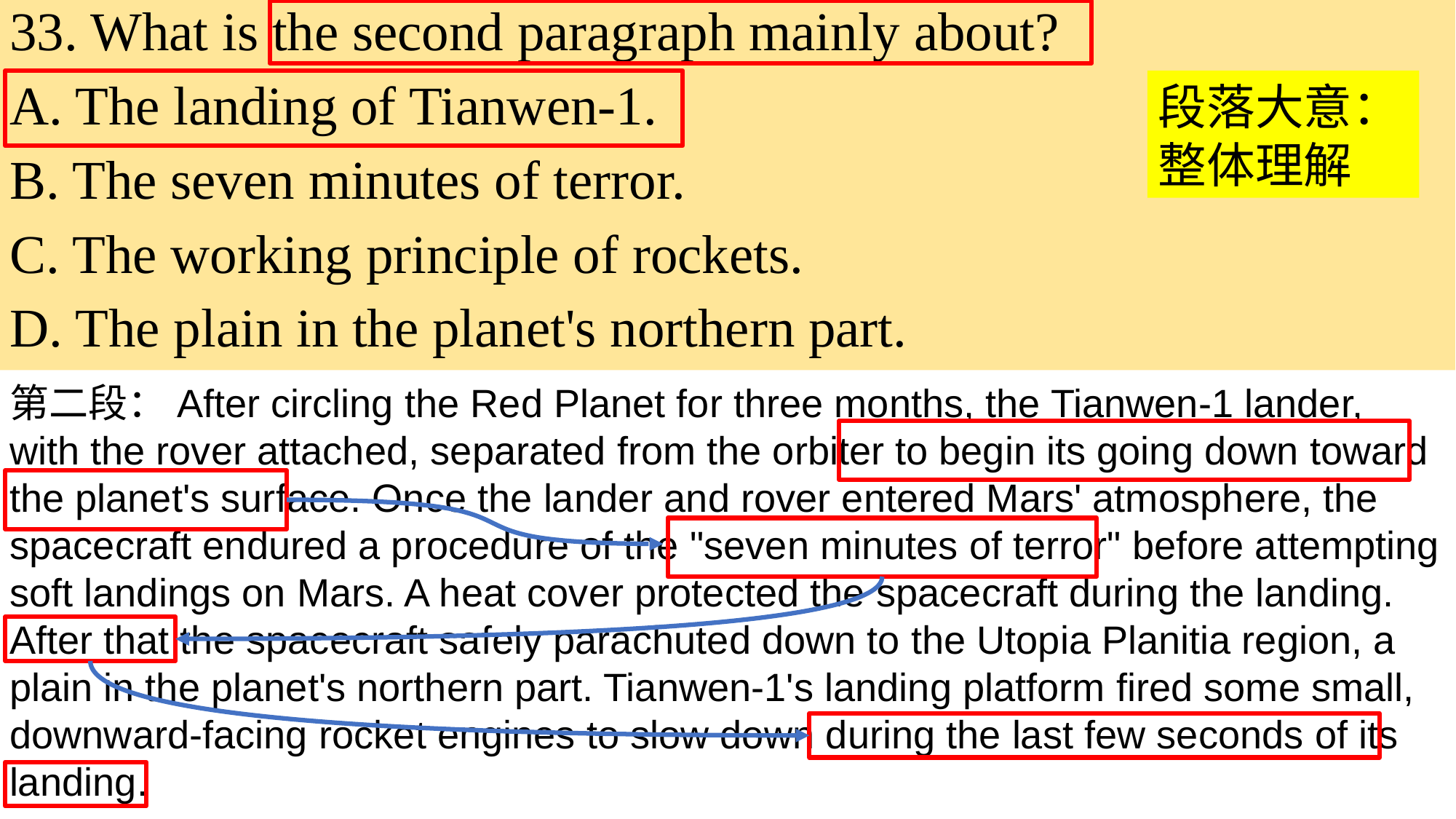

33. What is the second paragraph mainly about?
A. The landing of Tianwen-1.
B. The seven minutes of terror.
C. The working principle of rockets.
D. The plain in the planet's northern part.

段落大意：
整体理解
第二段：After circling the Red Planet for three months, the Tianwen-1 lander, with the rover attached, separated from the orbiter to begin its going down toward the planet's surface. Once the lander and rover entered Mars' atmosphere, the spacecraft endured a procedure of the "seven minutes of terror" before attempting soft landings on Mars. A heat cover protected the spacecraft during the landing. After that the spacecraft safely parachuted down to the Utopia Planitia region, a plain in the planet's northern part. Tianwen-1's landing platform fired some small, downward-facing rocket engines to slow down during the last few seconds of its landing.